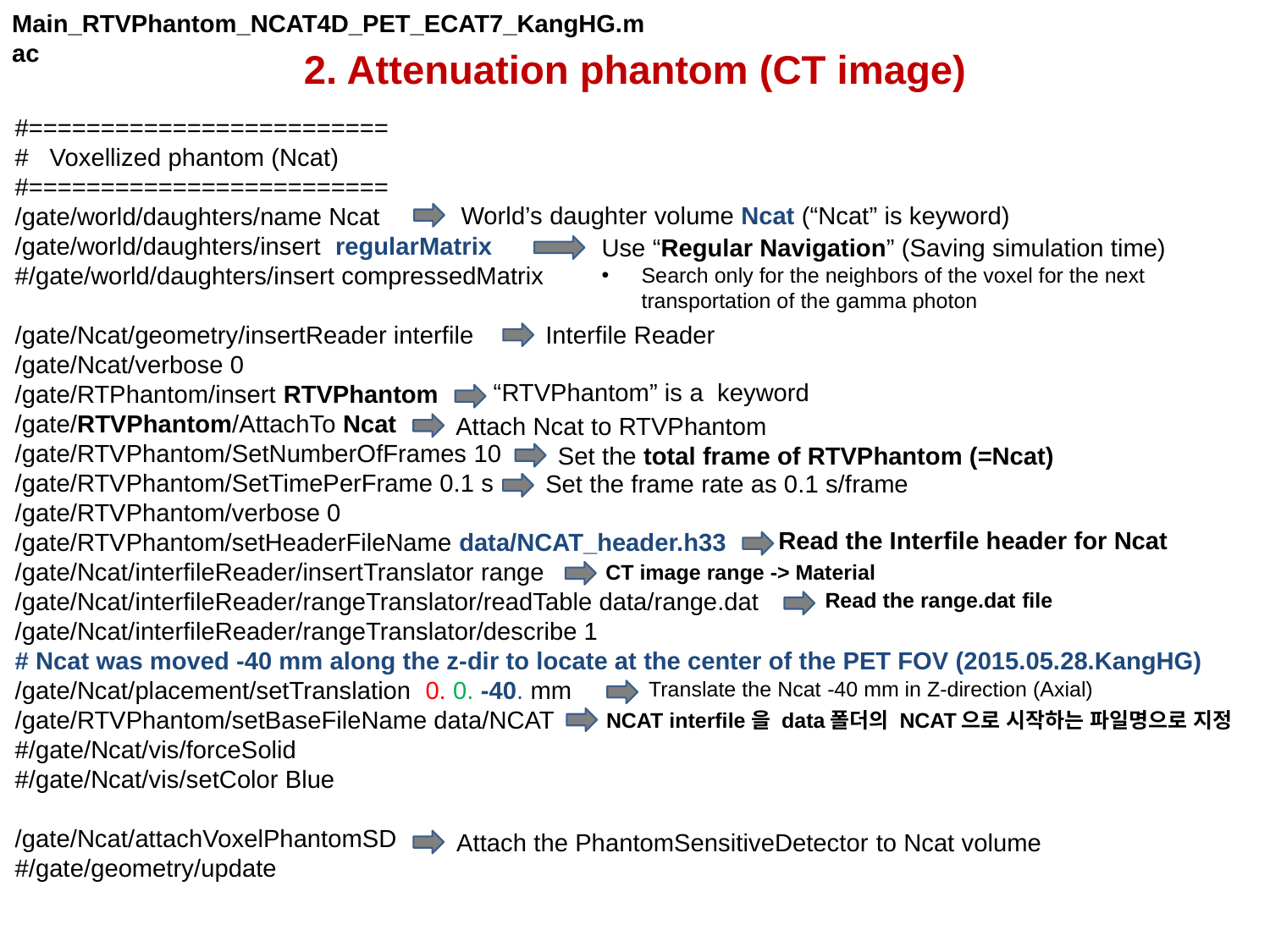

Main_RTVPhantom_NCAT4D_PET_ECAT7_KangHG.mac
# 2. Attenuation phantom (CT image)
#=========================
#   Voxellized phantom (Ncat)
#=========================
/gate/world/daughters/name Ncat
/gate/world/daughters/insert  regularMatrix
#/gate/world/daughters/insert compressedMatrix

/gate/Ncat/geometry/insertReader interfile
/gate/Ncat/verbose 0
/gate/RTPhantom/insert RTVPhantom
/gate/RTVPhantom/AttachTo Ncat
/gate/RTVPhantom/SetNumberOfFrames 10
/gate/RTVPhantom/SetTimePerFrame 0.1 s
/gate/RTVPhantom/verbose 0
/gate/RTVPhantom/setHeaderFileName data/NCAT_header.h33
/gate/Ncat/interfileReader/insertTranslator range
/gate/Ncat/interfileReader/rangeTranslator/readTable data/range.dat
/gate/Ncat/interfileReader/rangeTranslator/describe 1
# Ncat was moved -40 mm along the z-dir to locate at the center of the PET FOV (2015.05.28.KangHG)
/gate/Ncat/placement/setTranslation  0. 0. -40. mm
/gate/RTVPhantom/setBaseFileName data/NCAT
#/gate/Ncat/vis/forceSolid
#/gate/Ncat/vis/setColor Blue

/gate/Ncat/attachVoxelPhantomSD
#/gate/geometry/update
World’s daughter volume Ncat (“Ncat” is keyword)

Use “Regular Navigation” (Saving simulation time)
Search only for the neighbors of the voxel for the next transportation of the gamma photon

Interfile Reader

“RTVPhantom” is a  keyword

Attach Ncat to RTVPhantom

Set the total frame of RTVPhantom (=Ncat)

Set the frame rate as 0.1 s/frame

Read the Interfile header for Ncat

CT image range -> Material

Read the range.dat file

Translate the Ncat -40 mm in Z-direction (Axial)

NCAT interfile을 data폴더의 NCAT으로 시작하는 파일명으로 지정

Attach the PhantomSensitiveDetector to Ncat volume